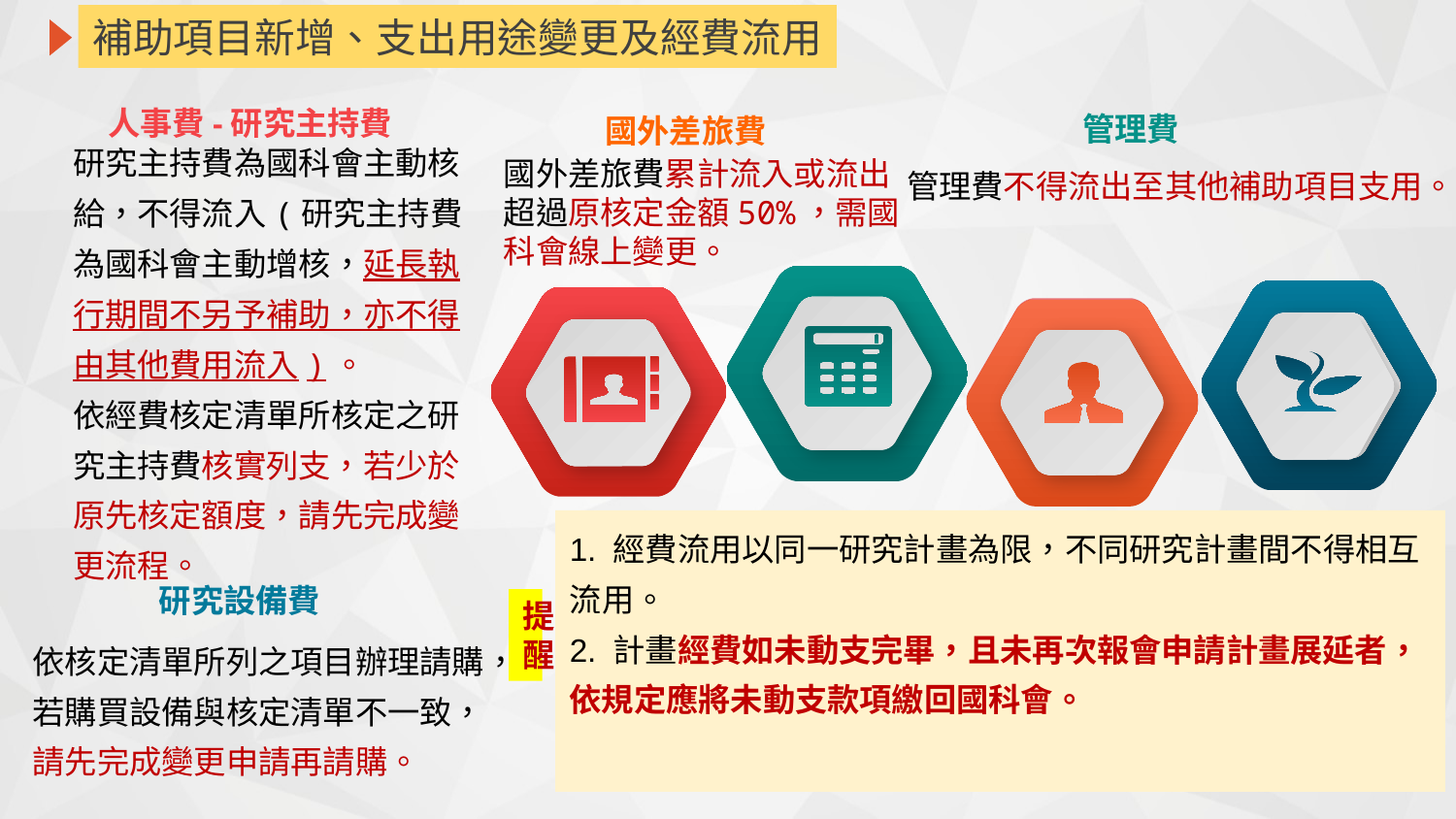

補助項目新增、支出用途變更及經費流用

人事費-研究主持費
研究主持費為國科會主動核給，不得流入(研究主持費為國科會主動增核，延長執行期間不另予補助，亦不得由其他費用流入)。
依經費核定清單所核定之研究主持費核實列支，若少於原先核定額度，請先完成變更流程。
管理費
管理費不得流出至其他補助項目支用。
國外差旅費
國外差旅費累計流入或流出超過原核定金額50%，需國科會線上變更。

1. 經費流用以同一研究計畫為限，不同研究計畫間不得相互流用。
2. 計畫經費如未動支完畢，且未再次報會申請計畫展延者，依規定應將未動支款項繳回國科會。

提
醒
研究設備費
依核定清單所列之項目辦理請購，若購買設備與核定清單不一致，請先完成變更申請再請購。